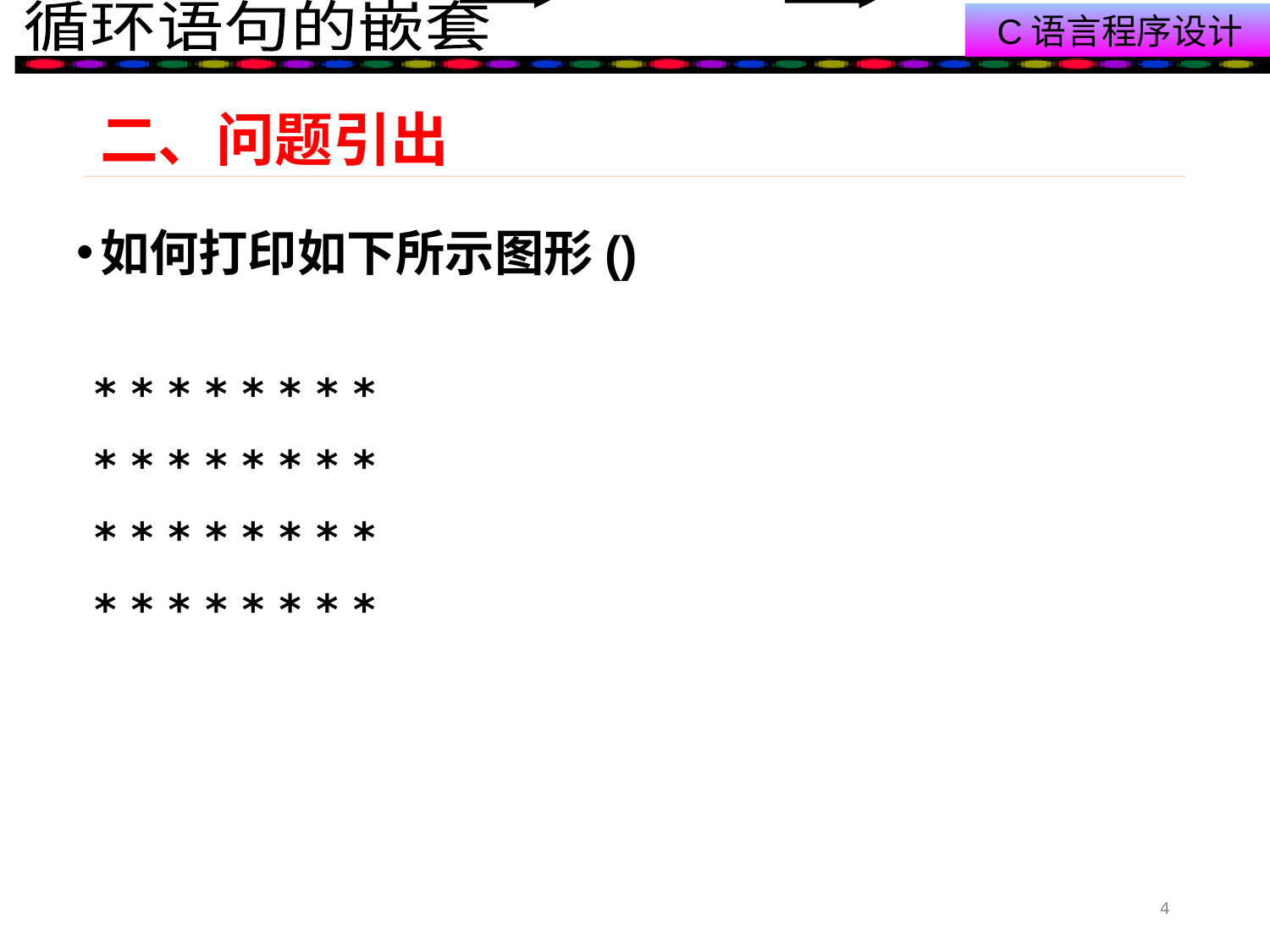

# 二、问题引出
如何打印如下所示图形()
* * * * * * * *
* * * * * * * *
* * * * * * * *
* * * * * * * *
4